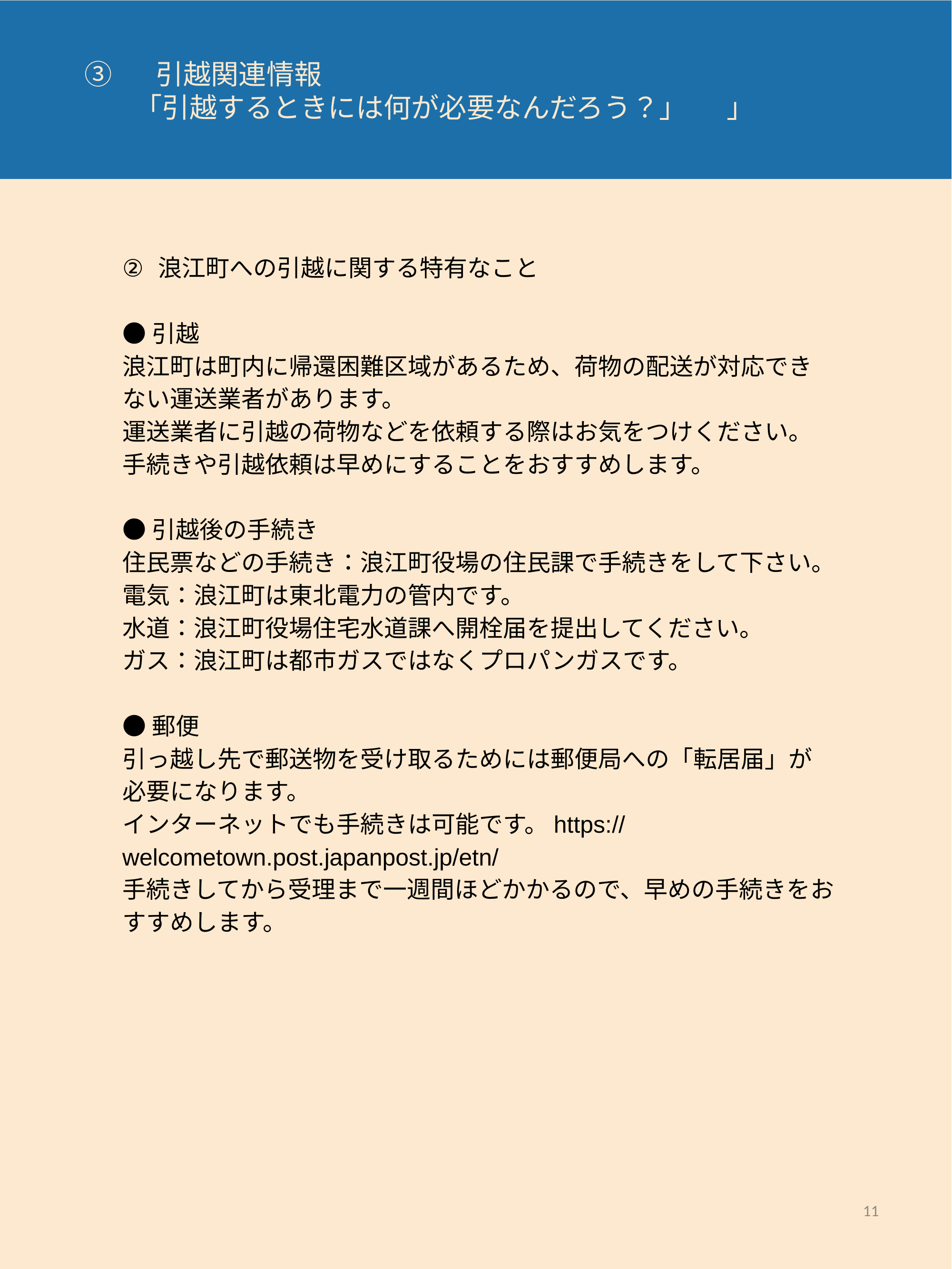

③	引越関連情報
       「引越するときには何が必要なんだろう？」	」

浪江町への引越に関する特有なこと

●引越
浪江町は町内に帰還困難区域があるため、荷物の配送が対応できない運送業者があります。
運送業者に引越の荷物などを依頼する際はお気をつけください。
手続きや引越依頼は早めにすることをおすすめします。

●引越後の手続き
住民票などの手続き：浪江町役場の住民課で手続きをして下さい。
電気：浪江町は東北電力の管内です。
水道：浪江町役場住宅水道課へ開栓届を提出してください。
ガス：浪江町は都市ガスではなくプロパンガスです。

●郵便
引っ越し先で郵送物を受け取るためには郵便局への「転居届」が必要になります。
インターネットでも手続きは可能です。https://welcometown.post.japanpost.jp/etn/
手続きしてから受理まで一週間ほどかかるので、早めの手続きをおすすめします。

11